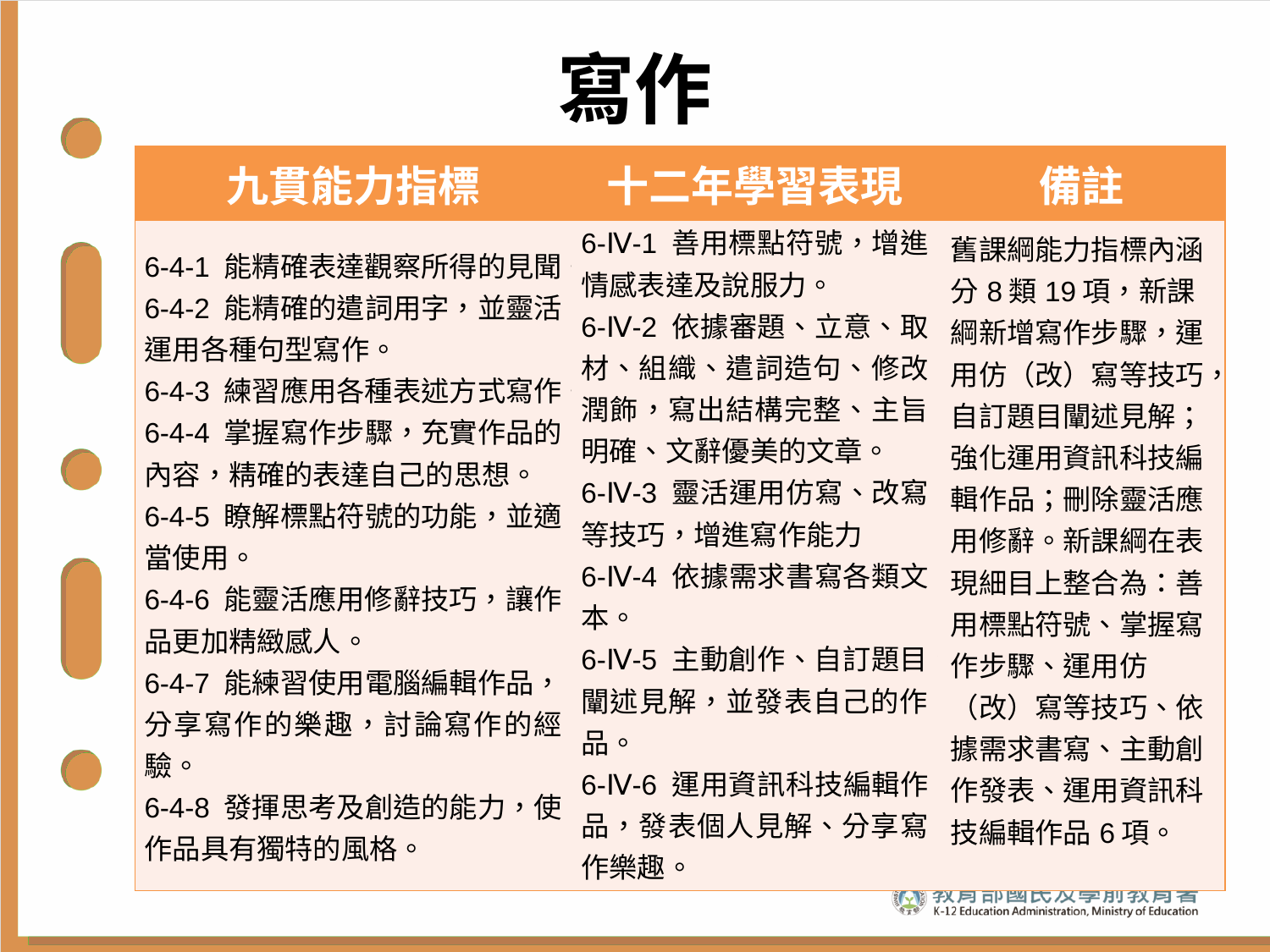

# 寫作
| 九貫能力指標 | 十二年學習表現 | 備註 |
| --- | --- | --- |
| 6-4-1 能精確表達觀察所得的見聞。 6-4-2 能精確的遣詞用字，並靈活運用各種句型寫作。 6-4-3 練習應用各種表述方式寫作。 6-4-4 掌握寫作步驟，充實作品的內容，精確的表達自己的思想。 6-4-5 瞭解標點符號的功能，並適當使用。 6-4-6 能靈活應用修辭技巧，讓作品更加精緻感人。 6-4-7 能練習使用電腦編輯作品，分享寫作的樂趣，討論寫作的經驗。 6-4-8 發揮思考及創造的能力，使作品具有獨特的風格。 | 6-Ⅳ-1 善用標點符號，增進情感表達及說服力。 6-Ⅳ-2 依據審題、立意、取材、組織、遣詞造句、修改潤飾，寫出結構完整、主旨明確、文辭優美的文章。 6-Ⅳ-3 靈活運用仿寫、改寫等技巧，增進寫作能力 6-Ⅳ-4 依據需求書寫各類文本。 6-Ⅳ-5 主動創作、自訂題目、闡述見解，並發表自己的作品。 6-Ⅳ-6 運用資訊科技編輯作品，發表個人見解、分享寫作樂趣。 | 舊課綱能力指標內涵分8類19項，新課綱新增寫作步驟，運用仿（改）寫等技巧，自訂題目闡述見解；強化運用資訊科技編輯作品；刪除靈活應用修辭。新課綱在表現細目上整合為：善用標點符號、掌握寫作步驟、運用仿（改）寫等技巧、依據需求書寫、主動創作發表、運用資訊科技編輯作品6項。 |